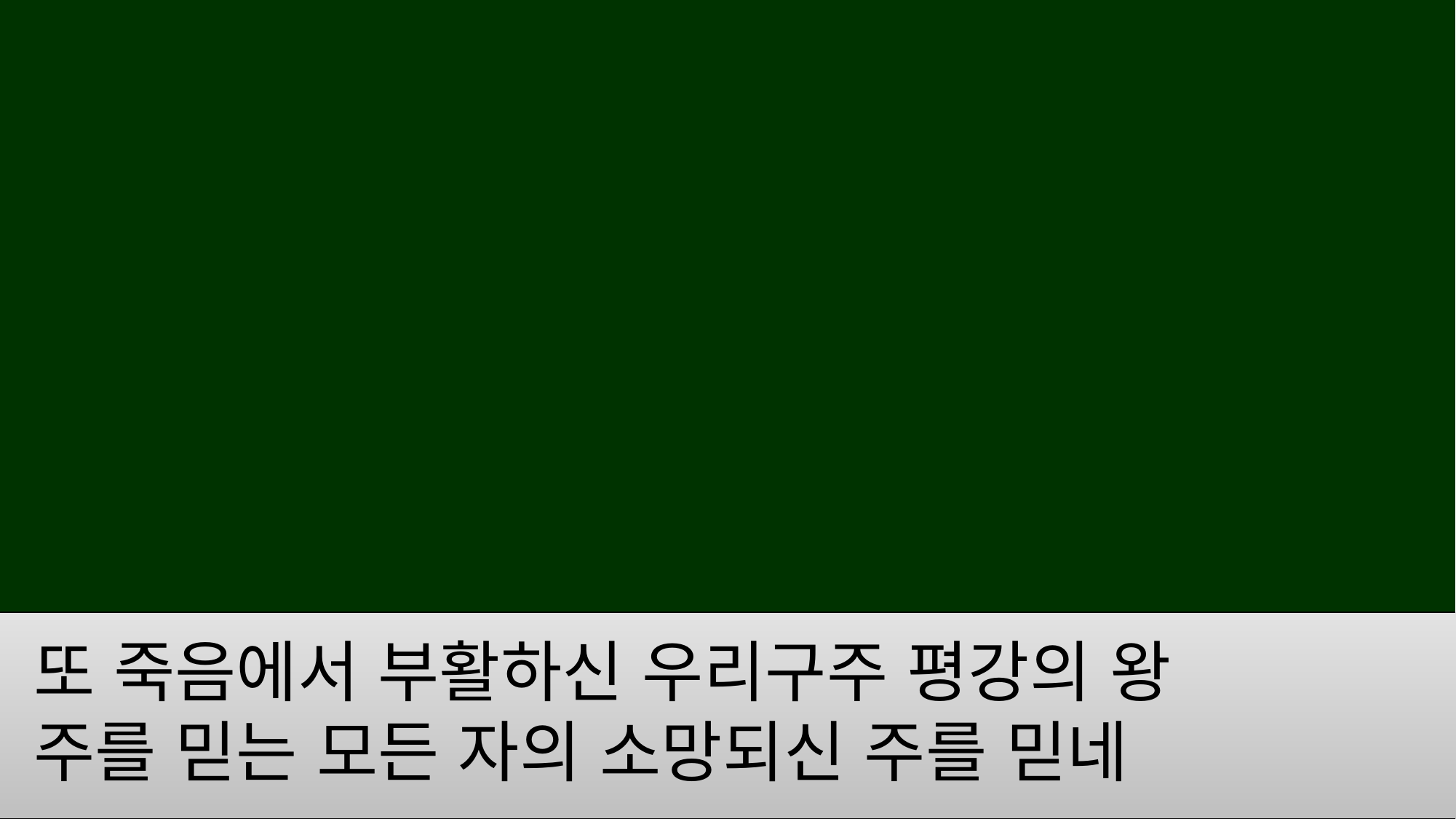

또 죽음에서 부활하신 우리구주 평강의 왕
주를 믿는 모든 자의 소망되신 주를 믿네